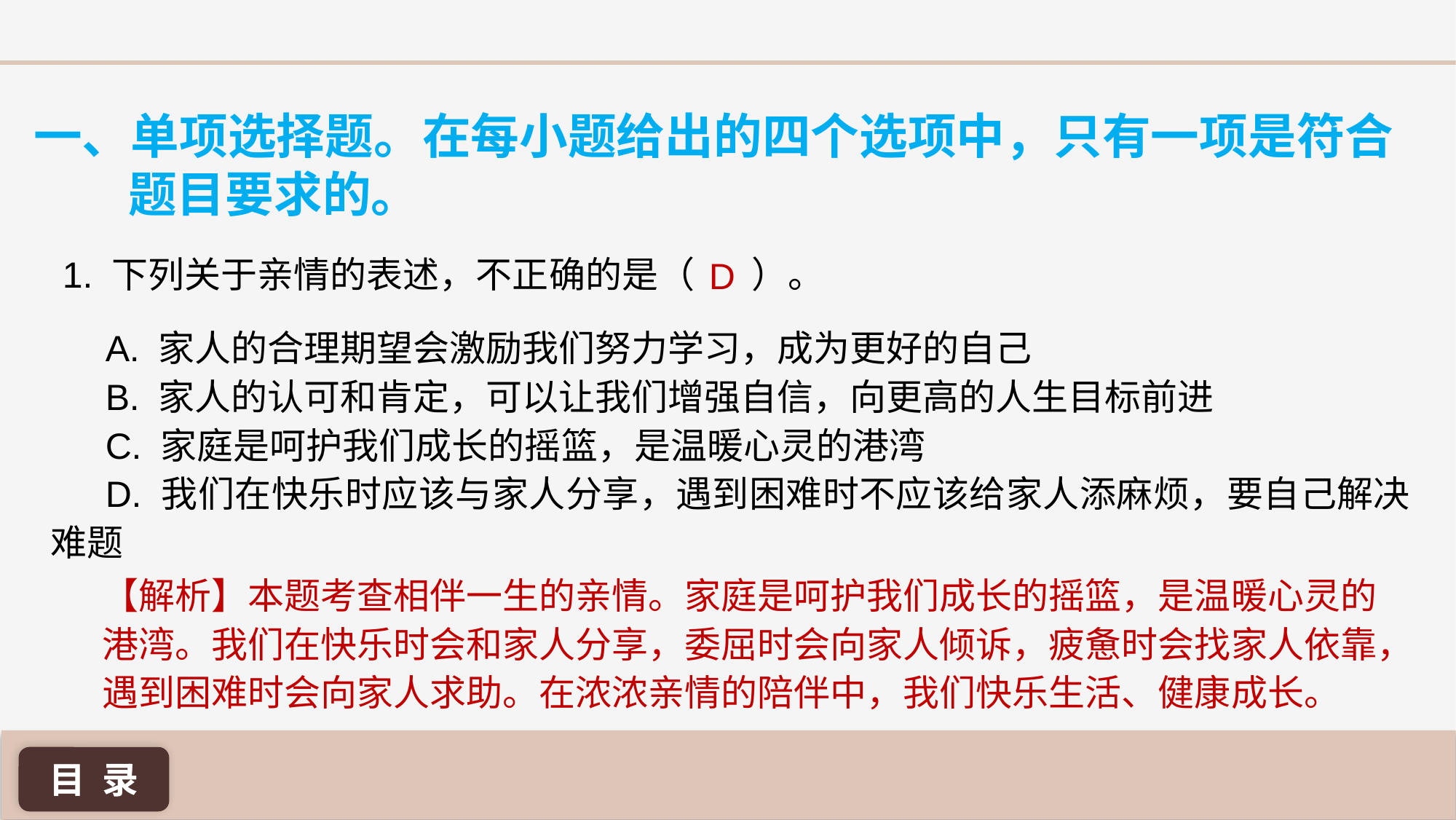

一、单项选择题。在每小题给出的四个选项中，只有一项是符合题目要求的。
1. 下列关于亲情的表述，不正确的是（       ）。
D
A. 家人的合理期望会激励我们努力学习，成为更好的自己
B. 家人的认可和肯定，可以让我们增强自信，向更高的人生目标前进
C. 家庭是呵护我们成长的摇篮，是温暖心灵的港湾
D. 我们在快乐时应该与家人分享，遇到困难时不应该给家人添麻烦，要自己解决难题
【解析】本题考查相伴一生的亲情。家庭是呵护我们成长的摇篮，是温暖心灵的港湾。我们在快乐时会和家人分享，委屈时会向家人倾诉，疲惫时会找家人依靠，遇到困难时会向家人求助。在浓浓亲情的陪伴中，我们快乐生活、健康成长。